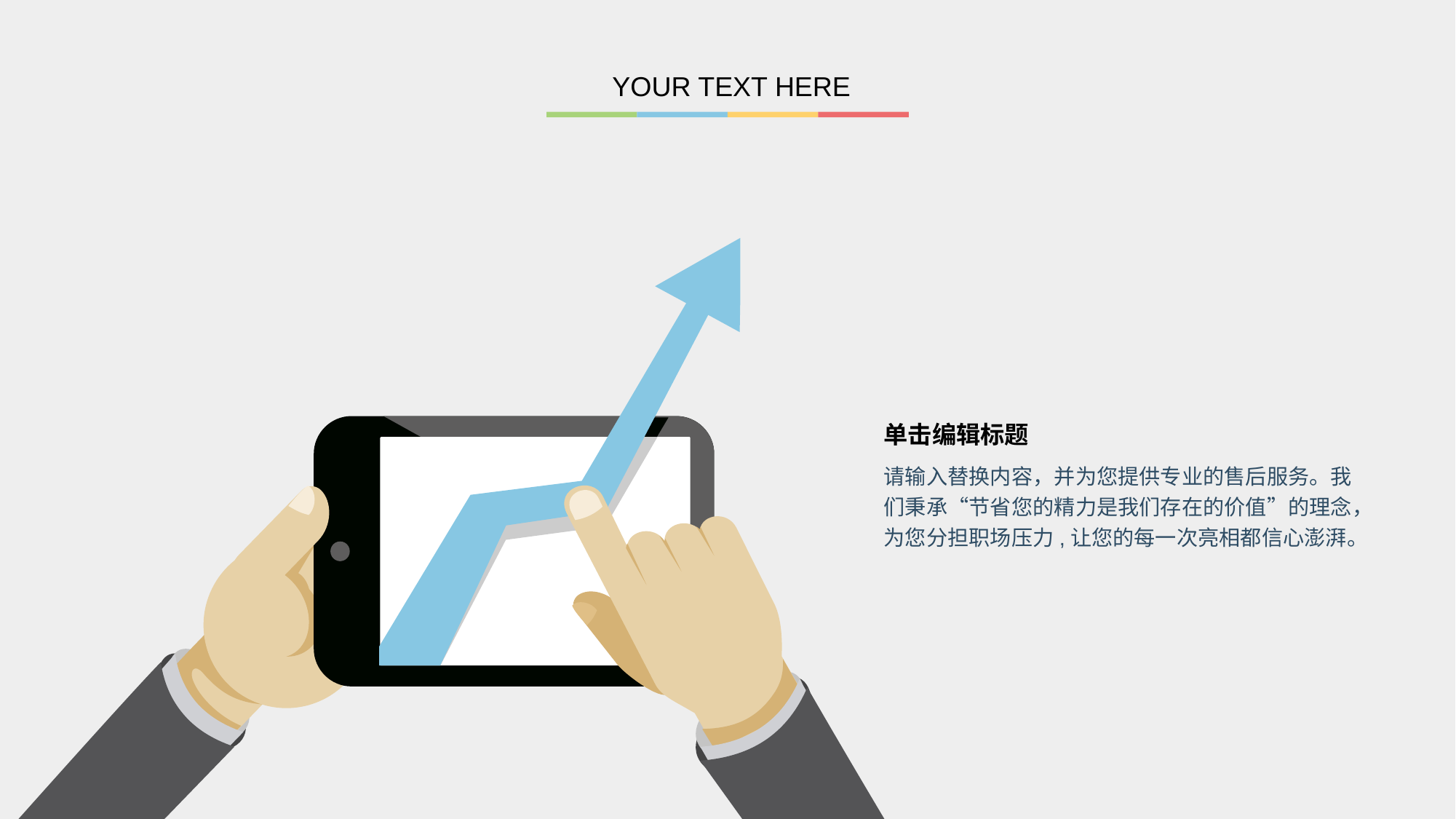

YOUR TEXT HERE

z

单击编辑标题
请输入替换内容，并为您提供专业的售后服务。我们秉承“节省您的精力是我们存在的价值”的理念，为您分担职场压力,让您的每一次亮相都信心澎湃。